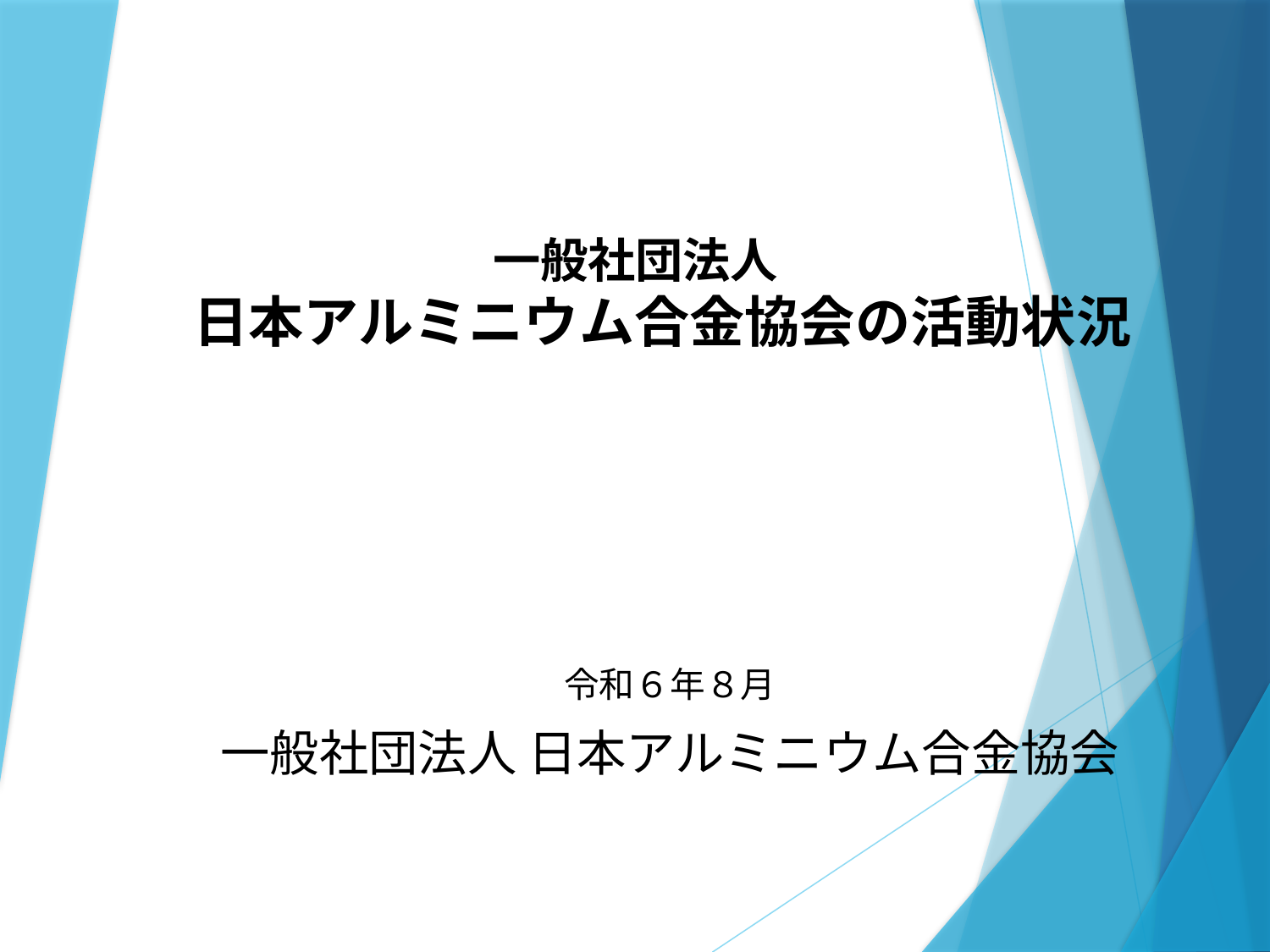

# 一般社団法人 　日本アルミニウム合金協会の活動状況
令和６年８月
一般社団法人 日本アルミニウム合金協会